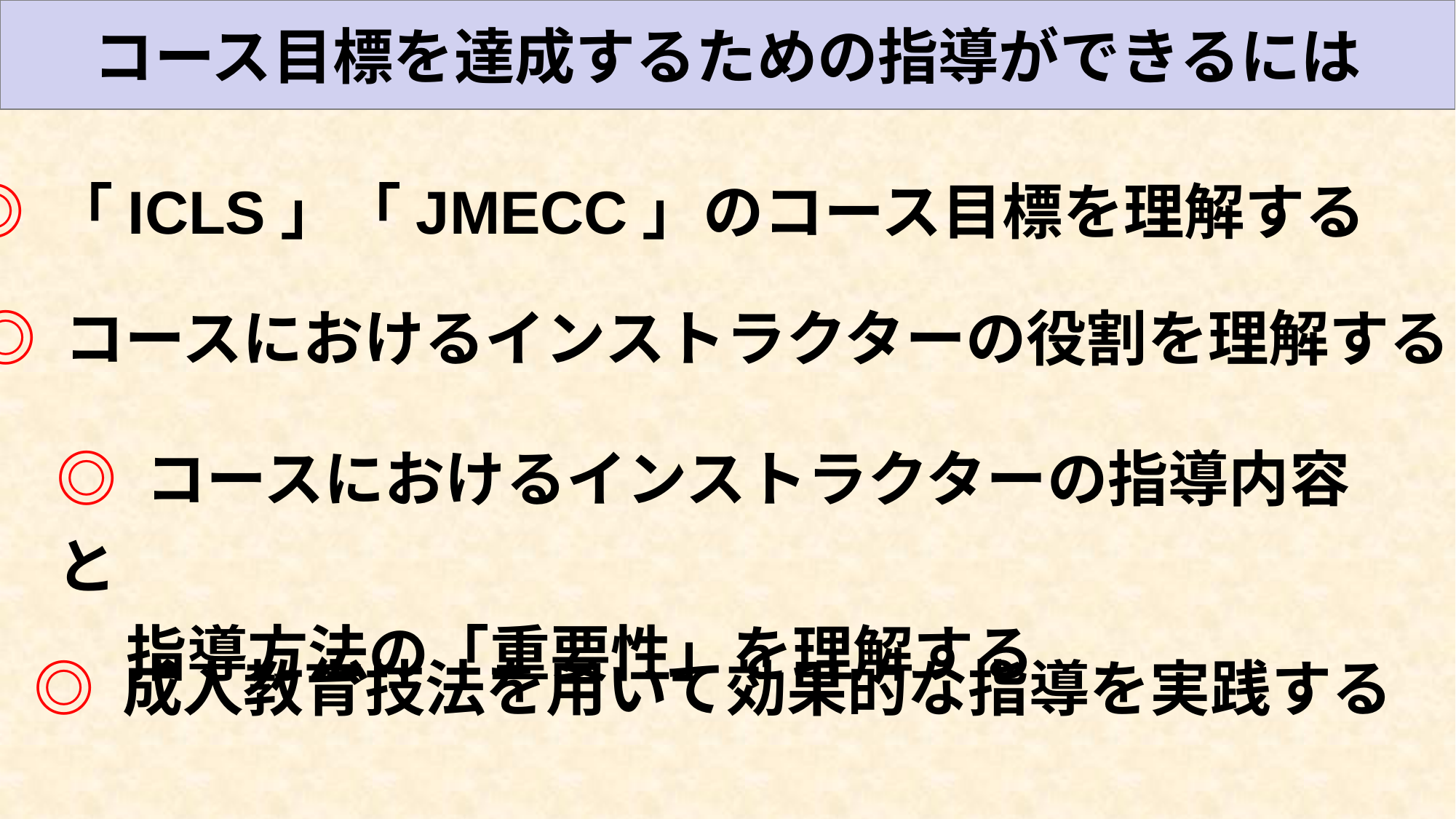

コース目標を達成するための指導ができるには
◎ 「ICLS」「JMECC」のコース目標を理解する
◎ コースにおけるインストラクターの役割を理解する
◎ コースにおけるインストラクターの指導内容と
    指導方法の「重要性」を理解する
◎ 成人教育技法を用いて効果的な指導を実践する